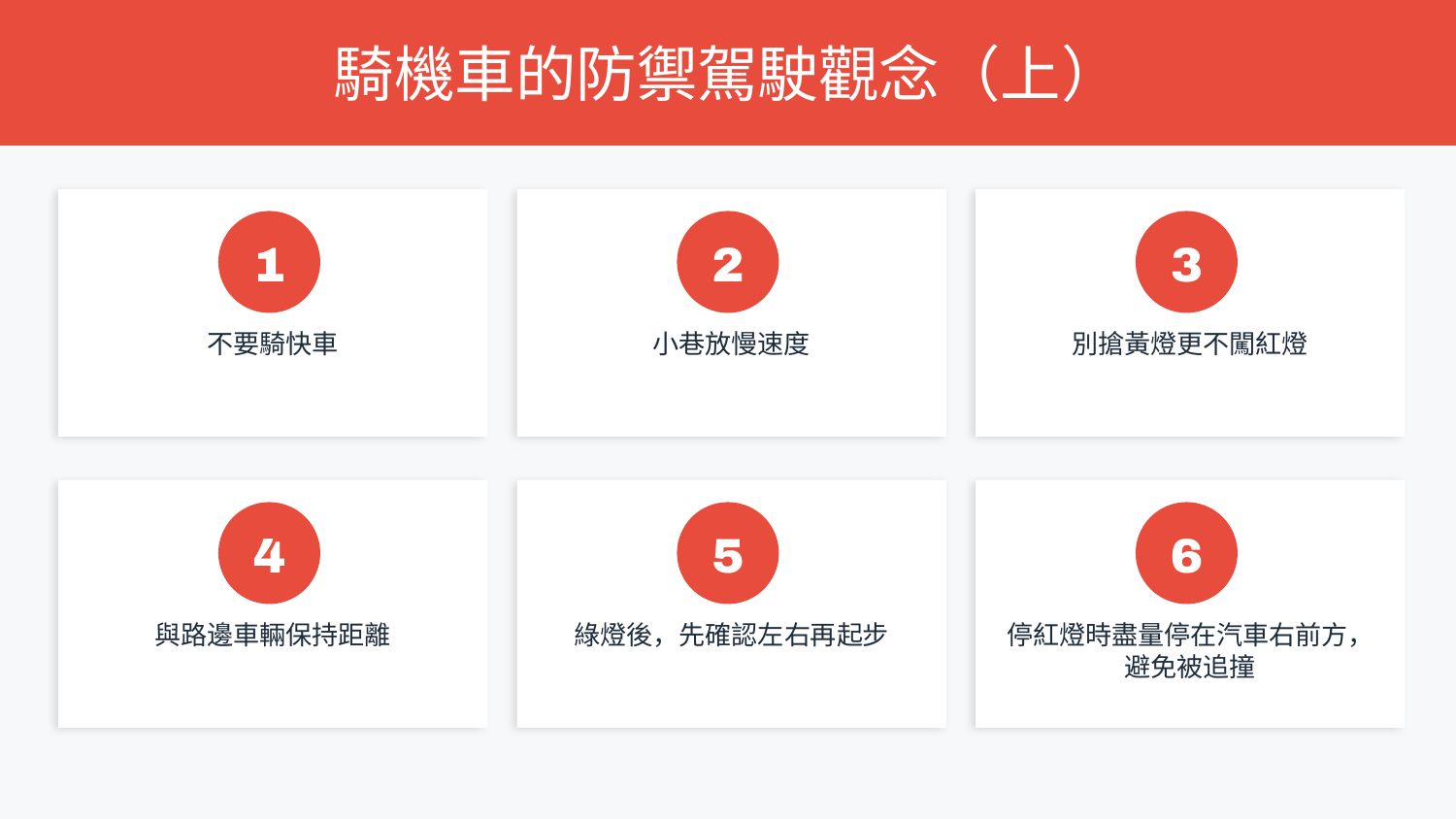

騎機車的防禦駕駛觀念（上）

1

2

3
不要騎快車
小巷放慢速度
別搶黃燈更不闖紅燈

4

5

6
與路邊車輛保持距離
綠燈後，先確認左右再起步
停紅燈時盡量停在汽車右前方，避免被追撞